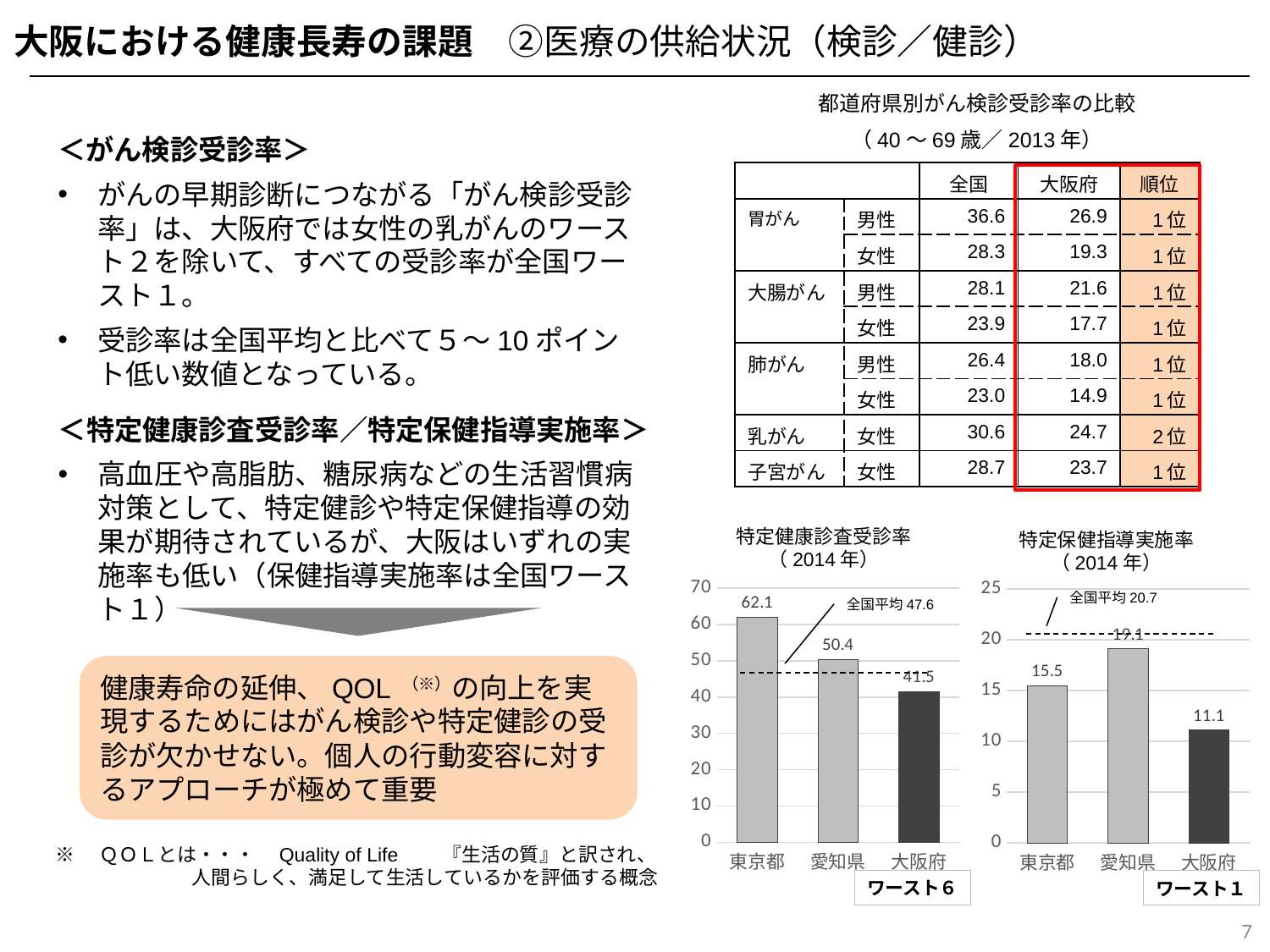

大阪における健康長寿の課題　②医療の供給状況（検診／健診）
都道府県別がん検診受診率の比較
（40～69歳／2013年）
＜がん検診受診率＞
がんの早期診断につながる「がん検診受診率」は、大阪府では女性の乳がんのワースト２を除いて、すべての受診率が全国ワースト１。
受診率は全国平均と比べて５～10ポイント低い数値となっている。
|  |  | 全国 | 大阪府 | 順位 |
| --- | --- | --- | --- | --- |
| 胃がん | 男性 | 36.6 | 26.9 | 1位 |
|  | 女性 | 28.3 | 19.3 | 1位 |
| 大腸がん | 男性 | 28.1 | 21.6 | 1位 |
|  | 女性 | 23.9 | 17.7 | 1位 |
| 肺がん | 男性 | 26.4 | 18.0 | 1位 |
|  | 女性 | 23.0 | 14.9 | 1位 |
| 乳がん | 女性 | 30.6 | 24.7 | 2位 |
| 子宮がん | 女性 | 28.7 | 23.7 | 1位 |

＜特定健康診査受診率／特定保健指導実施率＞
高血圧や高脂肪、糖尿病などの生活習慣病対策として、特定健診や特定保健指導の効果が期待されているが、大阪はいずれの実施率も低い（保健指導実施率は全国ワースト１）
特定健康診査受診率
（2014年）
特定保健指導実施率
（2014年）

### Chart

| Category | 特定健診 |
|---|---|
| 東京都 | 62.1 |
| 愛知県 | 50.4 |
| 大阪府 | 41.5 |

### Chart

| Category | 特定健診 |
|---|---|
| 東京都 | 15.5 |
| 愛知県 | 19.1 |
| 大阪府 | 11.1 |
全国平均20.7
全国平均47.6

健康寿命の延伸、QOL （※）の向上を実現するためにはがん検診や特定健診の受診が欠かせない。個人の行動変容に対するアプローチが極めて重要
※　ＱＯＬとは・・・　Quality of Life　　『生活の質』と訳され、
　　　　　　　人間らしく、満足して生活しているかを評価する概念
ワースト６
ワースト１
7